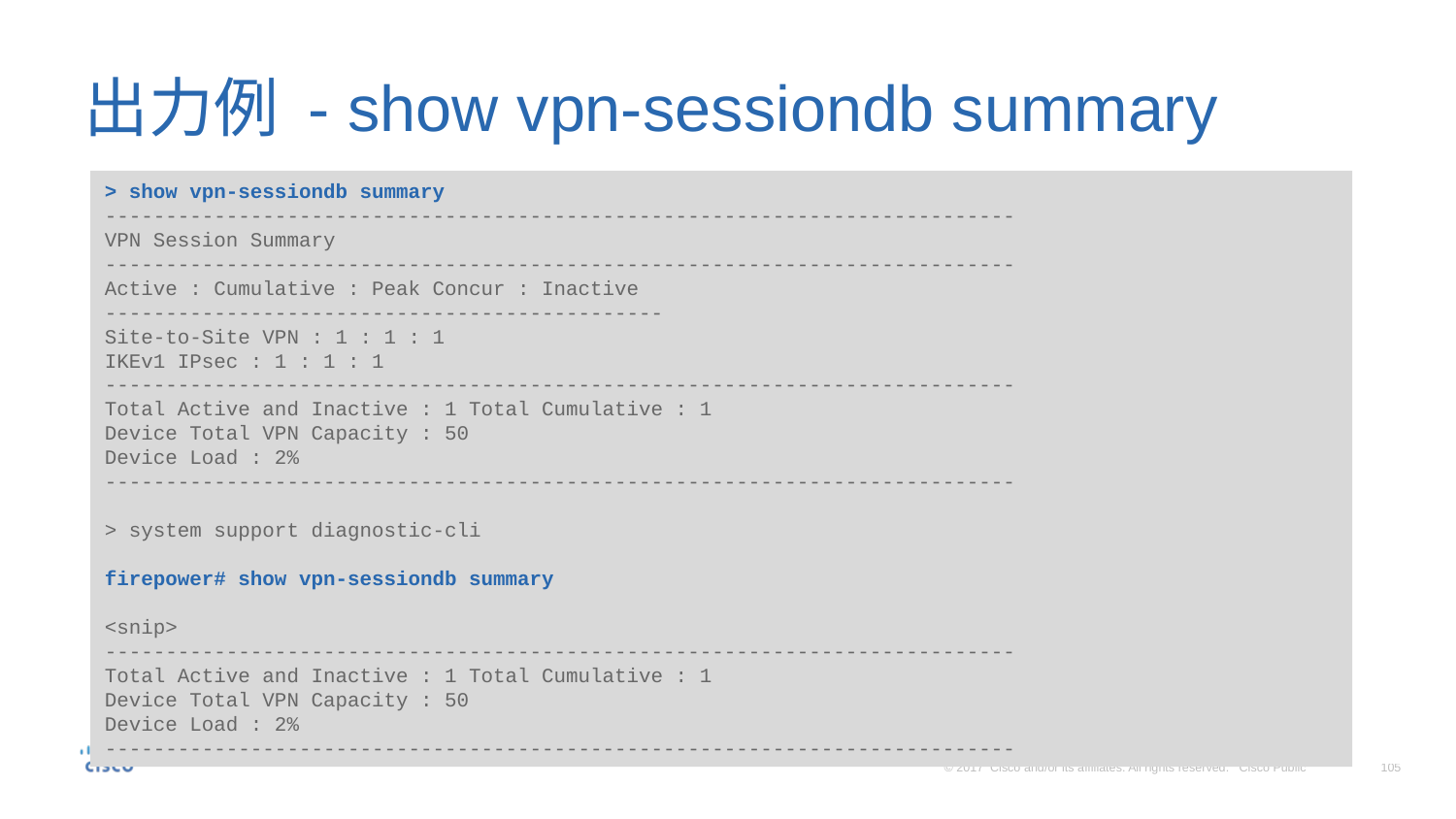

# 出力例 - show vpn-sessiondb summary
> show vpn-sessiondb summary
---------------------------------------------------------------------------
VPN Session Summary
---------------------------------------------------------------------------
Active : Cumulative : Peak Concur : Inactive
----------------------------------------------
Site-to-Site VPN : 1 : 1 : 1
IKEv1 IPsec : 1 : 1 : 1
---------------------------------------------------------------------------
Total Active and Inactive : 1 Total Cumulative : 1
Device Total VPN Capacity : 50
Device Load : 2%
---------------------------------------------------------------------------

> system support diagnostic-cli

firepower# show vpn-sessiondb summary

<snip>
---------------------------------------------------------------------------
Total Active and Inactive : 1 Total Cumulative : 1
Device Total VPN Capacity : 50
Device Load : 2%
---------------------------------------------------------------------------